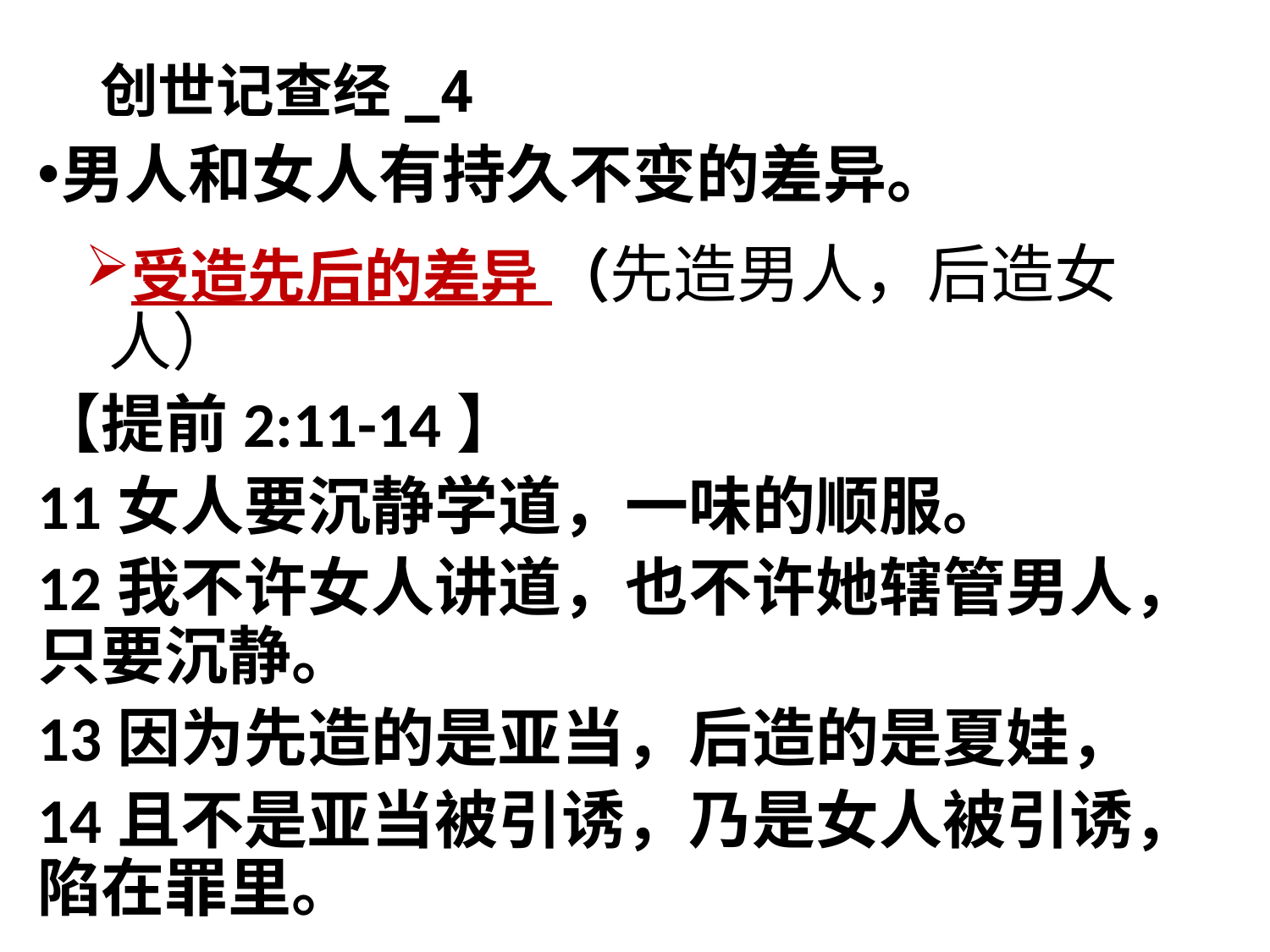

# 创世记查经_4
男人和女人有持久不变的差异。

受造先后的差异 （先造男人，后造女人）
【提前2:11-14】
11女人要沉静学道，一味的顺服。
12我不许女人讲道，也不许她辖管男人，只要沉静。
13因为先造的是亚当，后造的是夏娃，
14且不是亚当被引诱，乃是女人被引诱，陷在罪里。